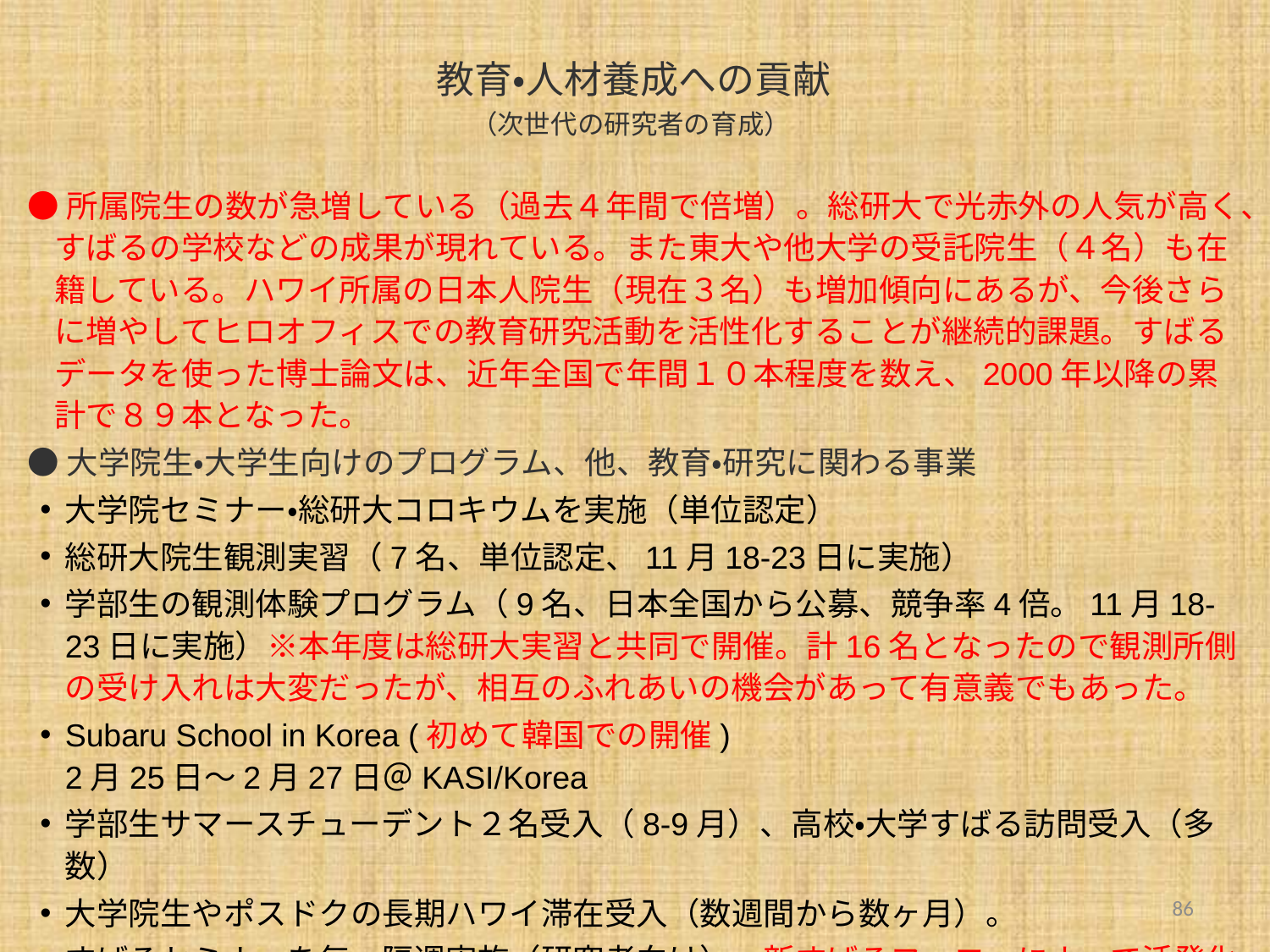

教育・人材養成への貢献
（次世代の研究者の育成）
●所属院生の数が急増している（過去４年間で倍増）。総研大で光赤外の人気が高く、すばるの学校などの成果が現れている。また東大や他大学の受託院生（４名）も在籍している。ハワイ所属の日本人院生（現在３名）も増加傾向にあるが、今後さらに増やしてヒロオフィスでの教育研究活動を活性化することが継続的課題。すばるデータを使った博士論文は、近年全国で年間１０本程度を数え、2000年以降の累計で８９本となった。
●大学院生・大学生向けのプログラム、他、教育・研究に関わる事業
大学院セミナー・総研大コロキウムを実施（単位認定）
総研大院生観測実習（7名、単位認定、11月18-23日に実施）
学部生の観測体験プログラム（9名、日本全国から公募、競争率4倍。11月18-23日に実施）※本年度は総研大実習と共同で開催。計16名となったので観測所側の受け入れは大変だったが、相互のふれあいの機会があって有意義でもあった。
Subaru School in Korea (初めて韓国での開催)  2月25日〜2月27日＠KASI/Korea
学部生サマースチューデント２名受入（8-9月）、高校・大学すばる訪問受入（多数）
大学院生やポスドクの長期ハワイ滞在受入（数週間から数ヶ月）。
すばるセミナーを毎～隔週実施（研究者向け）。新すばるフェローによって活発化
国際会議や研究会を主催（すばる第５回国際会議＠ワイコロア、すばるGLAOサイエンスWS＠札幌、など）

86